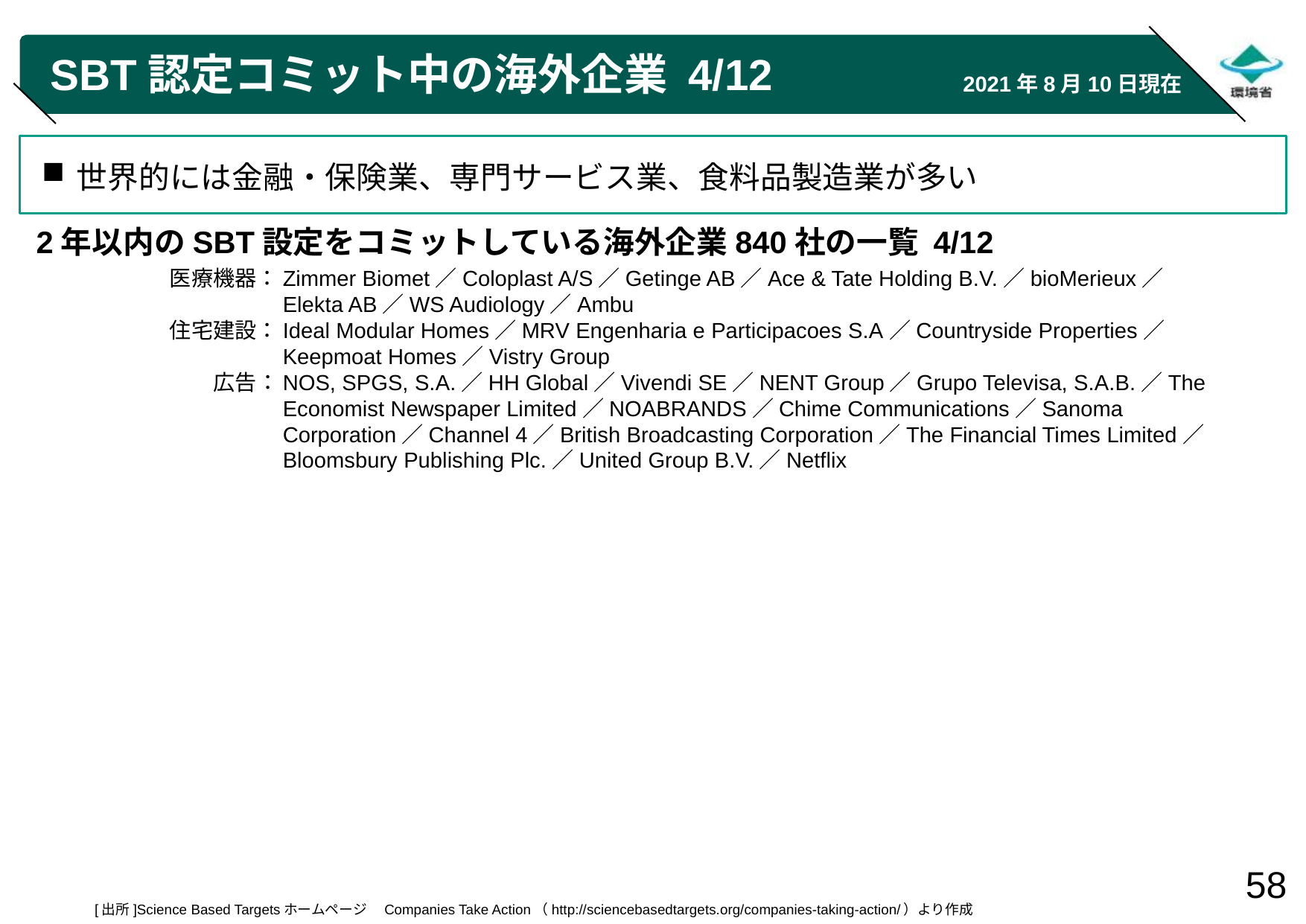

# SBT認定コミット中の海外企業 4/12
2021年8月10日現在
世界的には金融・保険業、専門サービス業、食料品製造業が多い
2年以内のSBT設定をコミットしている海外企業840社の一覧 4/12
医療機器：

住宅建設：

広告：

Zimmer Biomet／Coloplast A/S／Getinge AB／Ace & Tate Holding B.V.／bioMerieux／Elekta AB／WS Audiology／Ambu
Ideal Modular Homes／MRV Engenharia e Participacoes S.A／Countryside Properties／Keepmoat Homes／Vistry Group
NOS, SPGS, S.A.／HH Global／Vivendi SE／NENT Group／Grupo Televisa, S.A.B.／The Economist Newspaper Limited／NOABRANDS／Chime Communications／Sanoma Corporation／Channel 4／British Broadcasting Corporation／The Financial Times Limited／Bloomsbury Publishing Plc.／United Group B.V.／Netflix
[出所]Science Based Targetsホームページ　Companies Take Action（http://sciencebasedtargets.org/companies-taking-action/）より作成